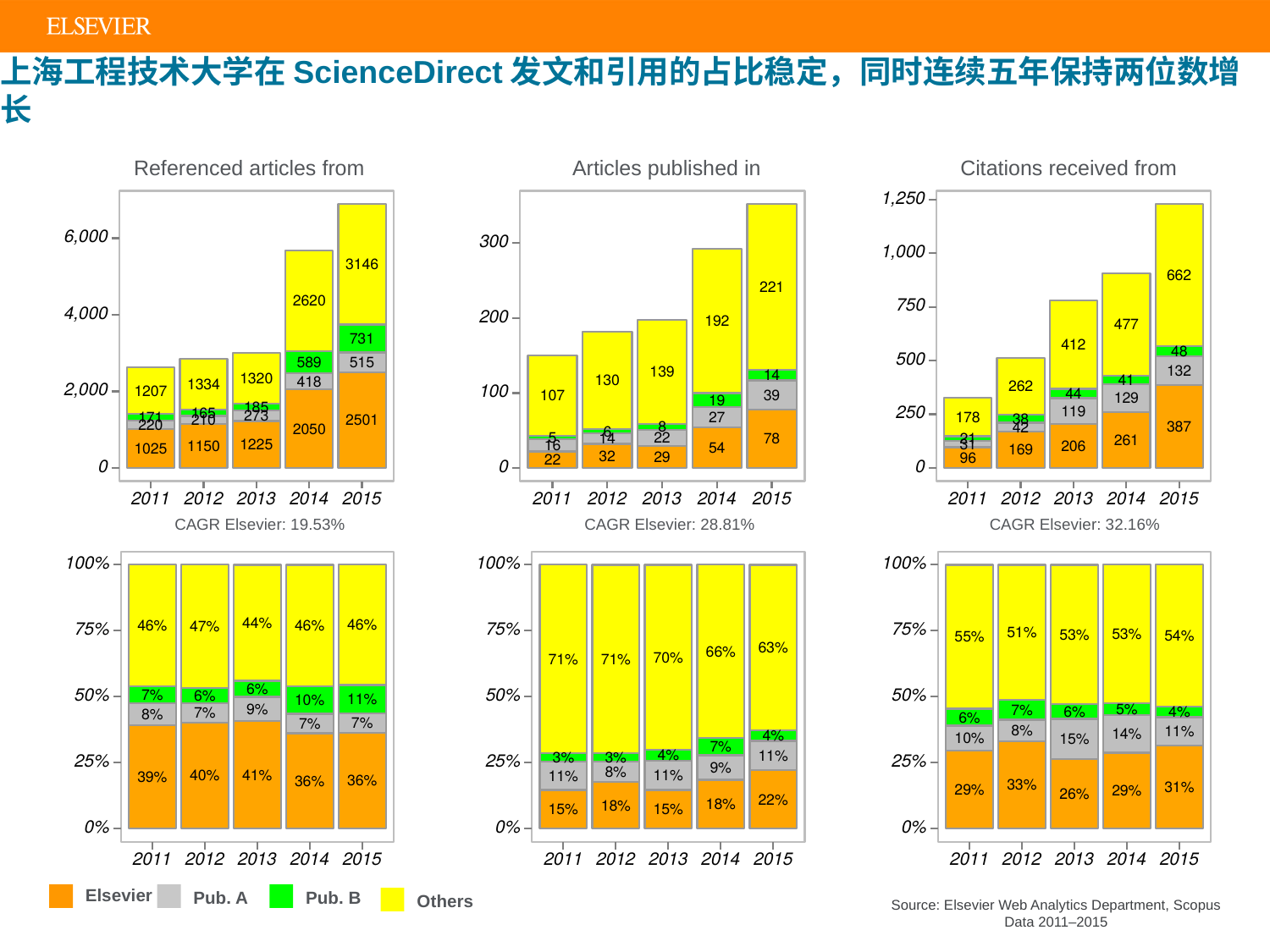

# 上海工程技术大学在ScienceDirect发文和引用的占比稳定，同时连续五年保持两位数增长
Referenced articles from
Articles published in
Citations received from

     6,000

3146
2620
     4,000

731

589
515

1320

418
1334
     2,000
1207

185

165
273

171

210
2501

220

2050

1225
1150
1025
         0

2011
2012
2013
2014
2015

      300

221
      200
192

139
14

130

      100
39
107

19

27
8

6

5
22
14
78

16

54

32
29

22
        0

2011
2012
2013
2014
2015
     1,250

     1,000

662

       750

477
412
48

       500

132
41

262

44

129

119
       250
178

38

387
42

21
261

31
206

169

96
         0

2011
2012
2013
2014
2015
CAGR Elsevier: 19.53%
CAGR Elsevier: 28.81%
CAGR Elsevier: 32.16%

     100%

44%
46%
46%
46%
47%
      75%

6%

      50%

7%
6%
11%
10%

9%

7%
8%

7%
7%

      25%

41%
40%
39%
36%
36%
       0%

2011
2012
2013
2014
2015

     100%

      75%

63%
66%
70%
71%
71%
      50%

4%

7%

4%
11%

3%
3%
      25%

9%

8%
11%
11%

22%
18%
18%
15%
15%
       0%

2011
2012
2013
2014
2015

     100%

      75%
51%
53%
53%
54%
55%

      50%

5%
7%

6%
4%

6%

8%
11%

14%
10%
15%

      25%

33%
31%
29%
29%
26%
       0%

2011
2012
2013
2014
2015
Source: Elsevier Web Analytics Department, Scopus Data 2011–2015